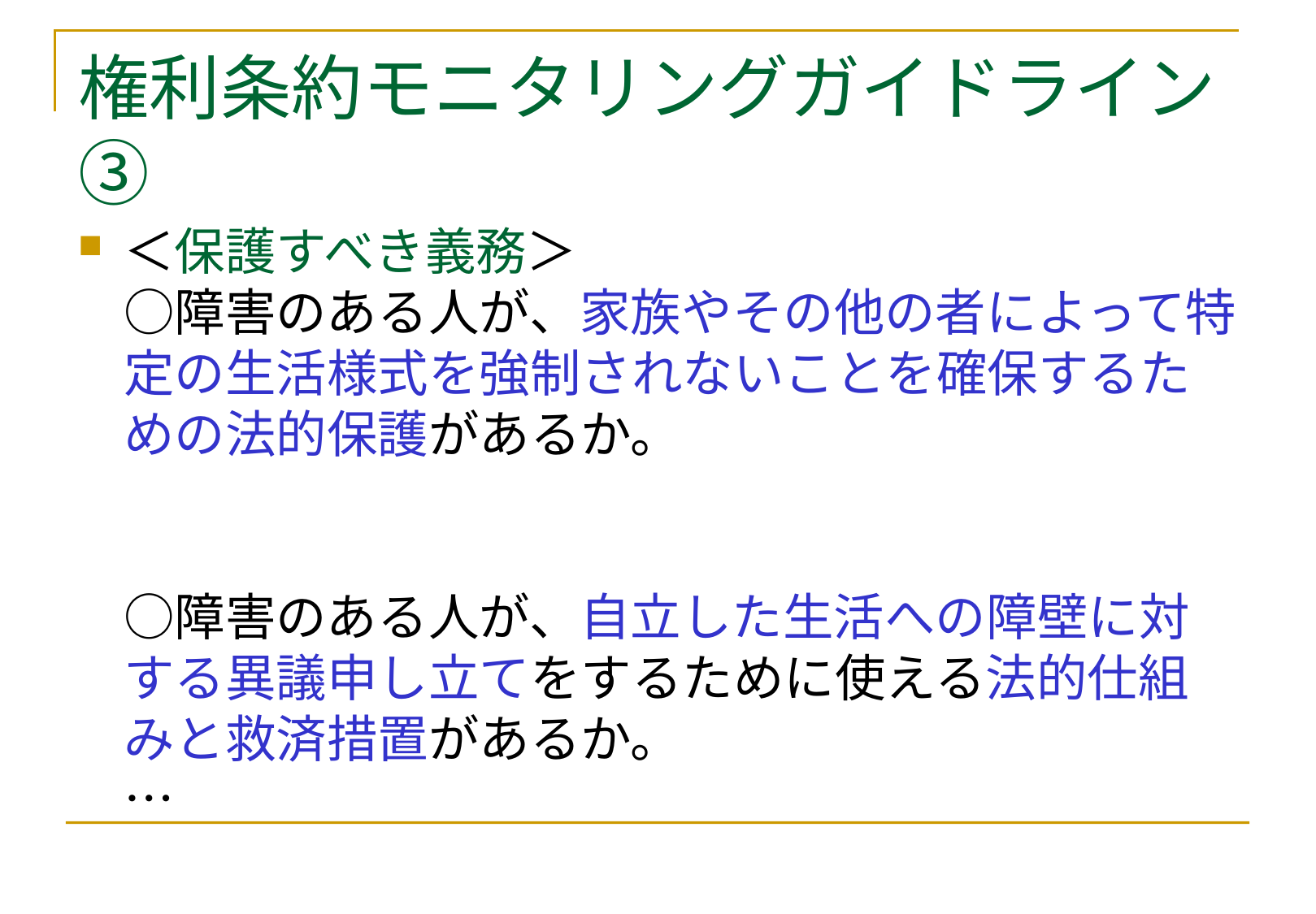

# 権利条約モニタリングガイドライン③
＜保護すべき義務＞
○障害のある人が、家族やその他の者によって特定の生活様式を強制されないことを確保するための法的保護があるか。
○障害のある人が、自立した生活への障壁に対する異議申し立てをするために使える法的仕組みと救済措置があるか。
…